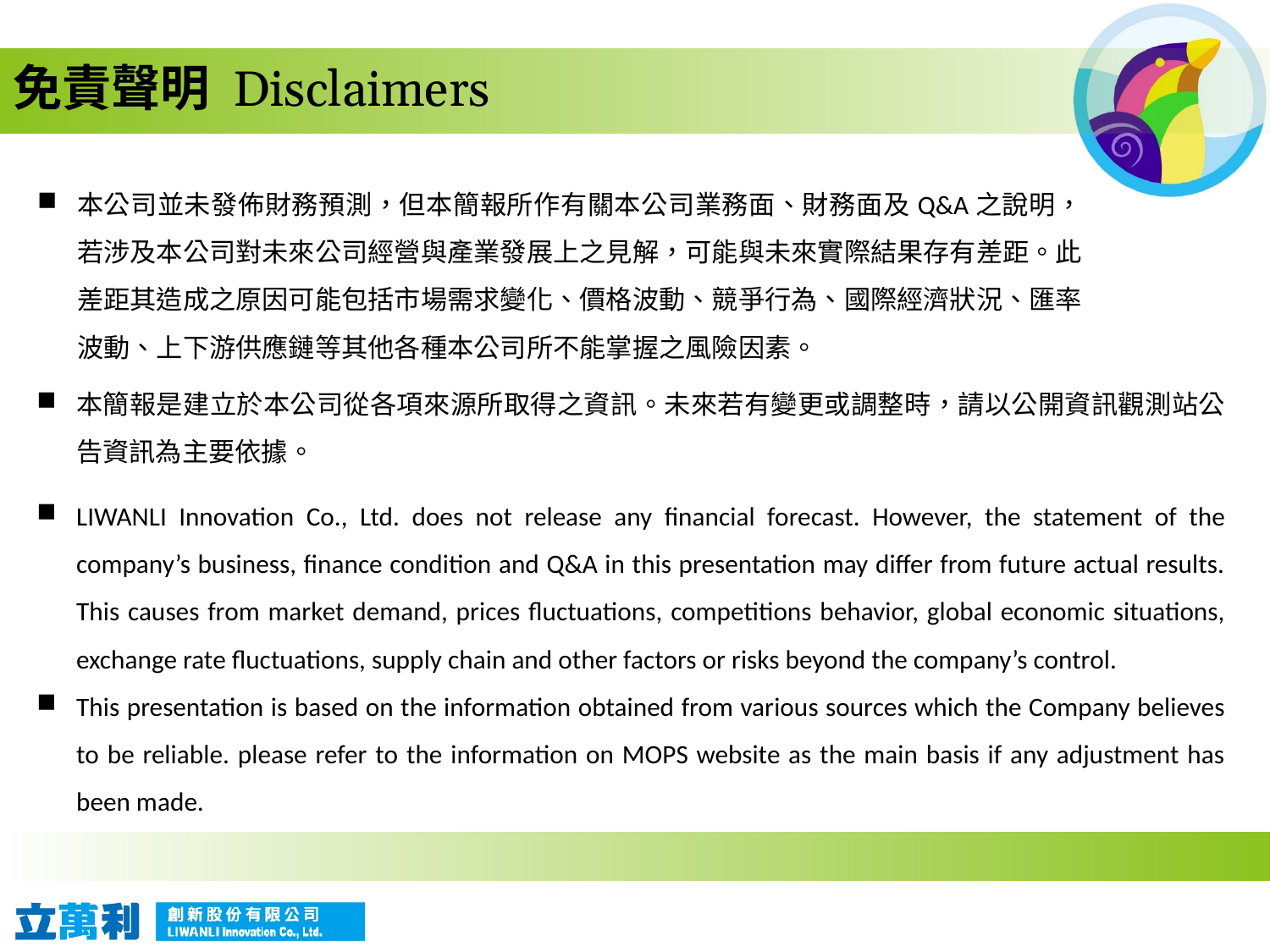

# 免責聲明 Disclaimers
本公司並未發佈財務預測，但本簡報所作有關本公司業務面、財務面及Q&A之說明，若涉及本公司對未來公司經營與產業發展上之見解，可能與未來實際結果存有差距。此差距其造成之原因可能包括市場需求變化、價格波動、競爭行為、國際經濟狀況、匯率波動、上下游供應鏈等其他各種本公司所不能掌握之風險因素。
本簡報是建立於本公司從各項來源所取得之資訊。未來若有變更或調整時，請以公開資訊觀測站公告資訊為主要依據。
LIWANLI Innovation Co., Ltd. does not release any financial forecast. However, the statement of the company’s business, finance condition and Q&A in this presentation may differ from future actual results. This causes from market demand, prices fluctuations, competitions behavior, global economic situations, exchange rate fluctuations, supply chain and other factors or risks beyond the company’s control.
This presentation is based on the information obtained from various sources which the Company believes to be reliable. please refer to the information on MOPS website as the main basis if any adjustment has been made.